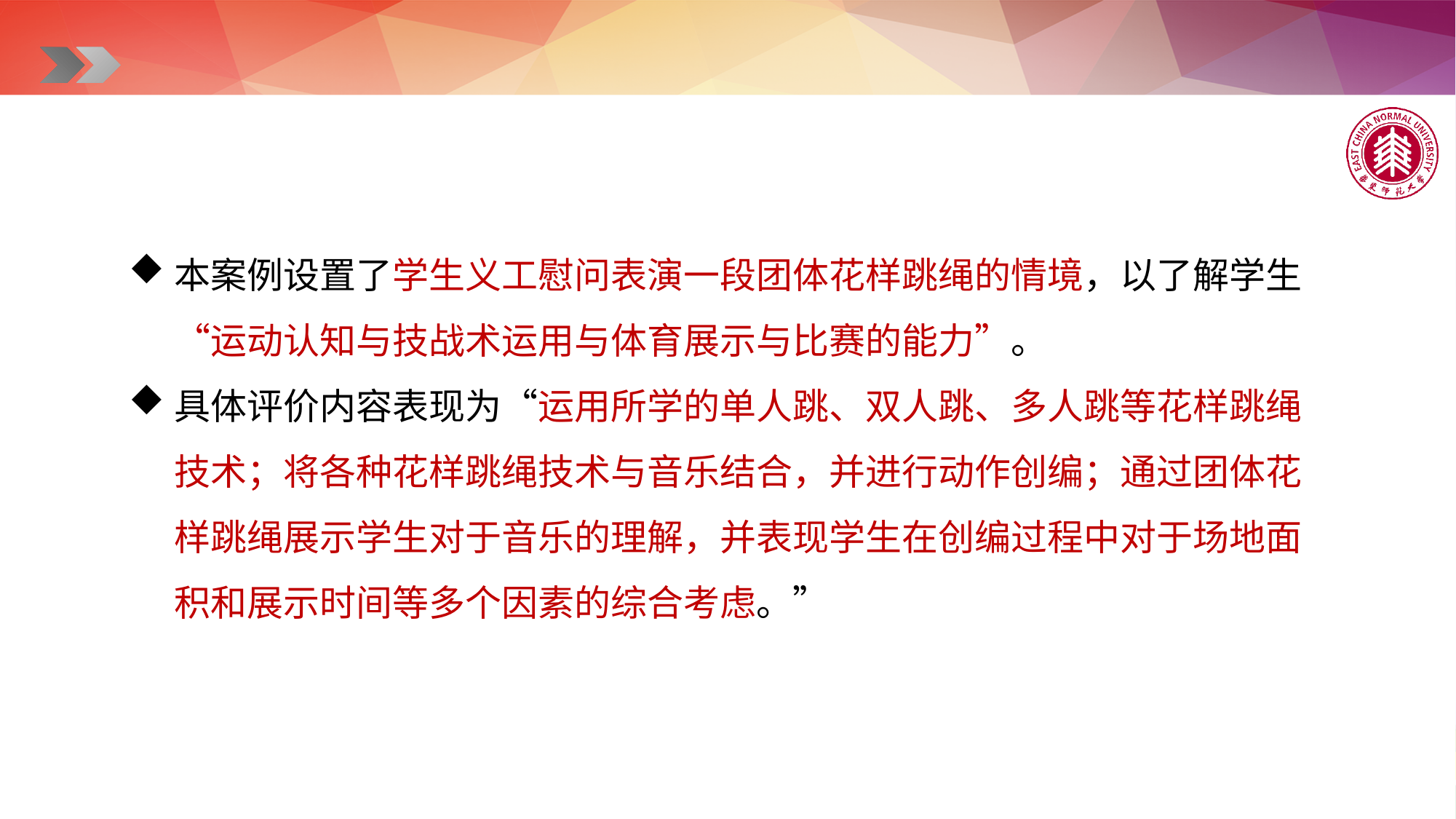

本案例设置了学生义工慰问表演一段团体花样跳绳的情境，以了解学生“运动认知与技战术运用与体育展示与比赛的能力”。
具体评价内容表现为“运用所学的单人跳、双人跳、多人跳等花样跳绳技术；将各种花样跳绳技术与音乐结合，并进行动作创编；通过团体花样跳绳展示学生对于音乐的理解，并表现学生在创编过程中对于场地面积和展示时间等多个因素的综合考虑。”